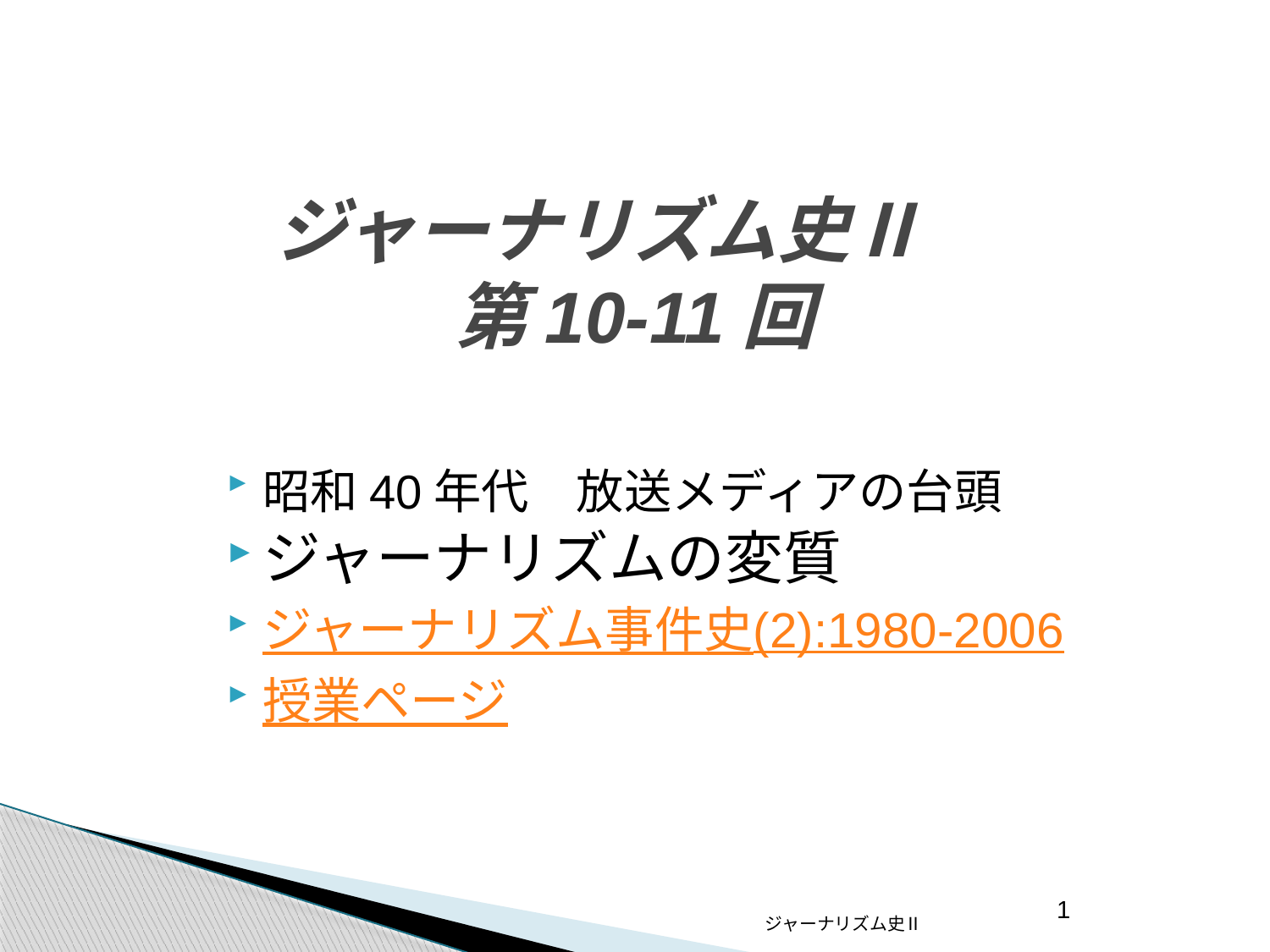

# ジャーナリズム史Ⅱ　 第10-11回
昭和40年代　放送メディアの台頭
ジャーナリズムの変質
ジャーナリズム事件史(2):1980-2006
授業ページ
1
ジャーナリズム史Ⅱ